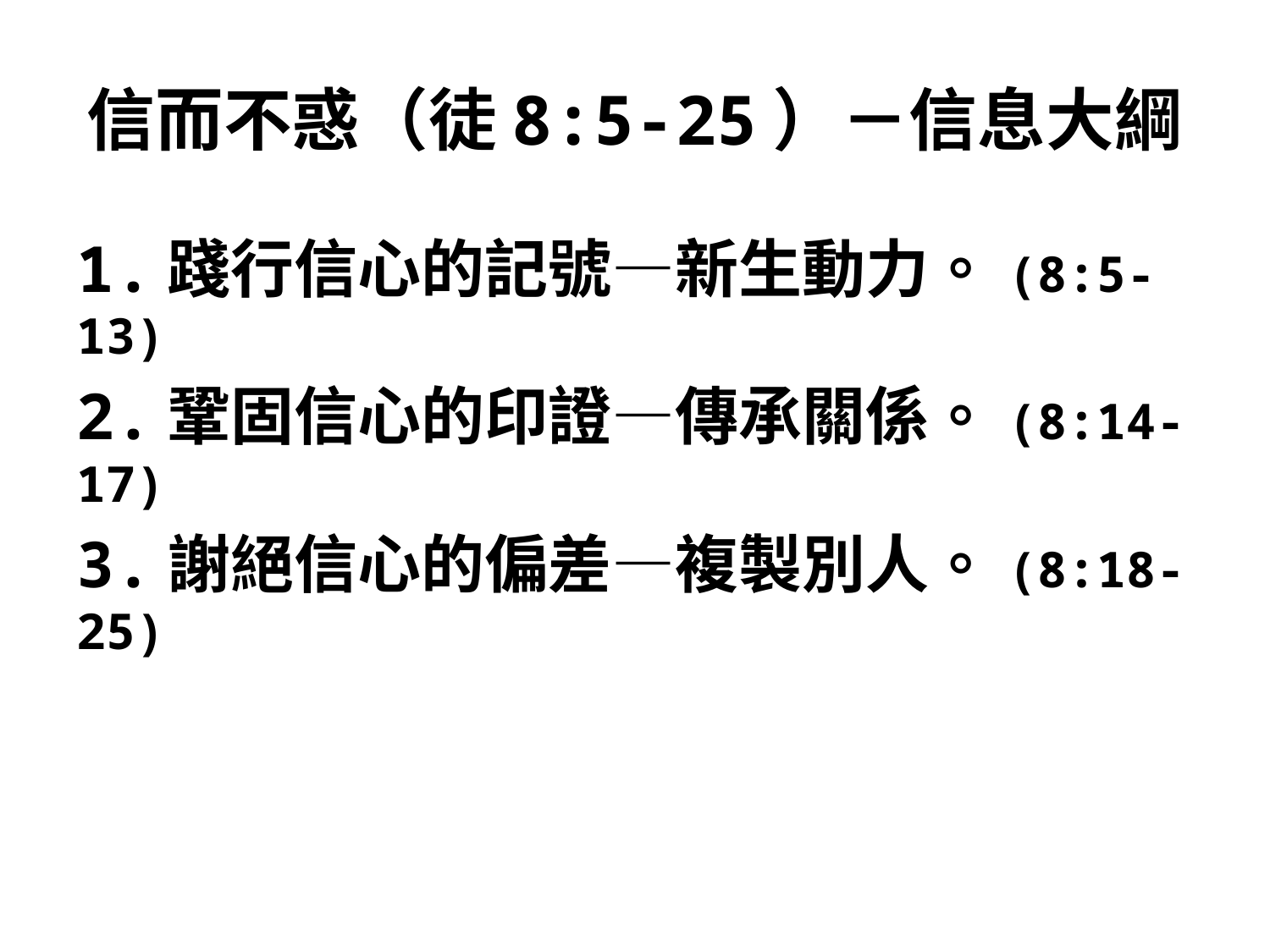

# 信而不惑（徒8:5-25）－信息大綱
1.踐行信心的記號—新生動力。(8:5-13)
2.鞏固信心的印證—傳承關係。(8:14-17)
3.謝絕信心的偏差—複製別人。(8:18-25)